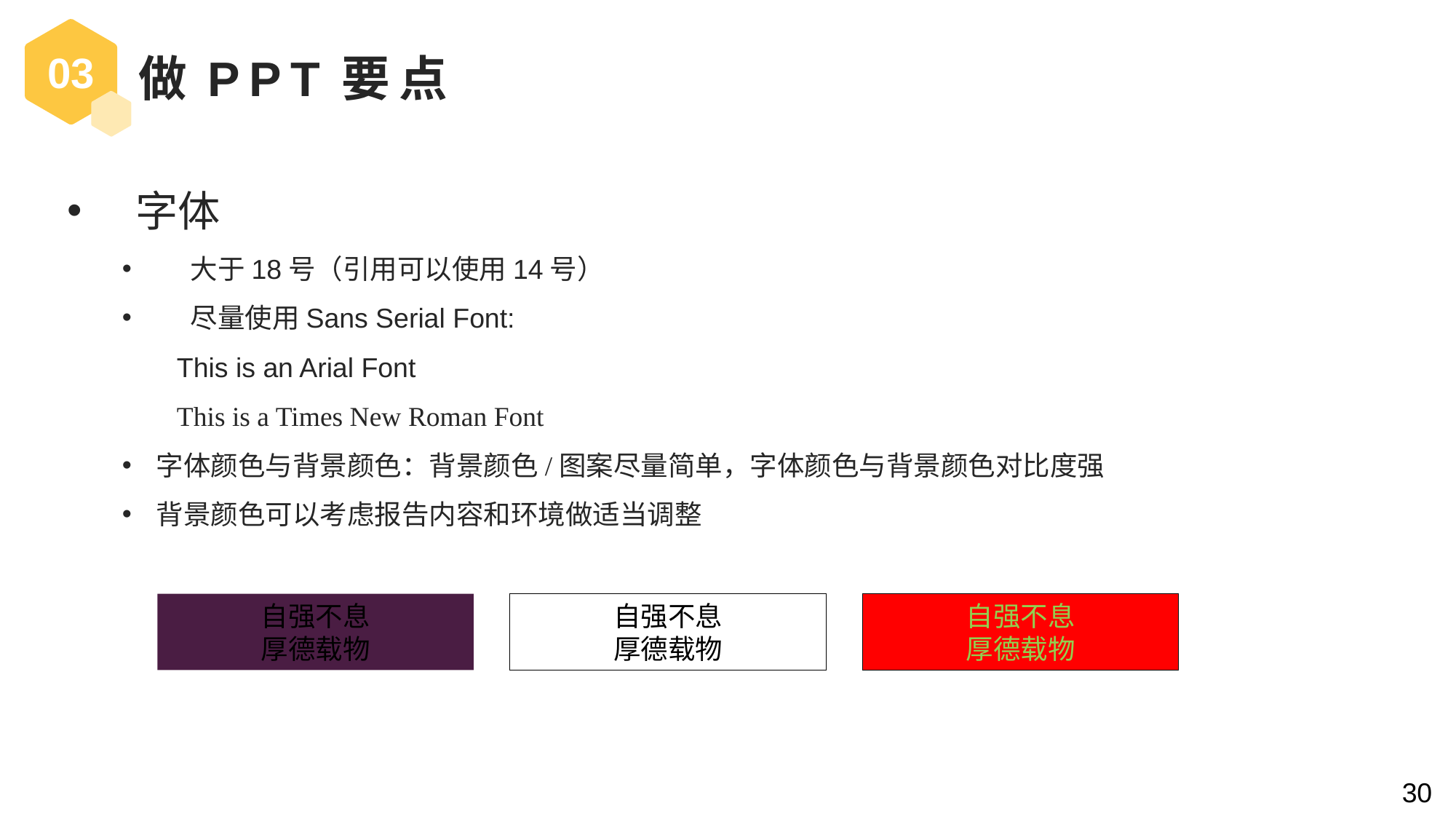

03
做PPT要点

字体
大于18号（引用可以使用14号）
尽量使用Sans Serial Font:
This is an Arial Font
This is a Times New Roman Font
字体颜色与背景颜色：背景颜色/图案尽量简单，字体颜色与背景颜色对比度强
背景颜色可以考虑报告内容和环境做适当调整
自强不息
厚德载物
自强不息
厚德载物
自强不息
厚德载物
30